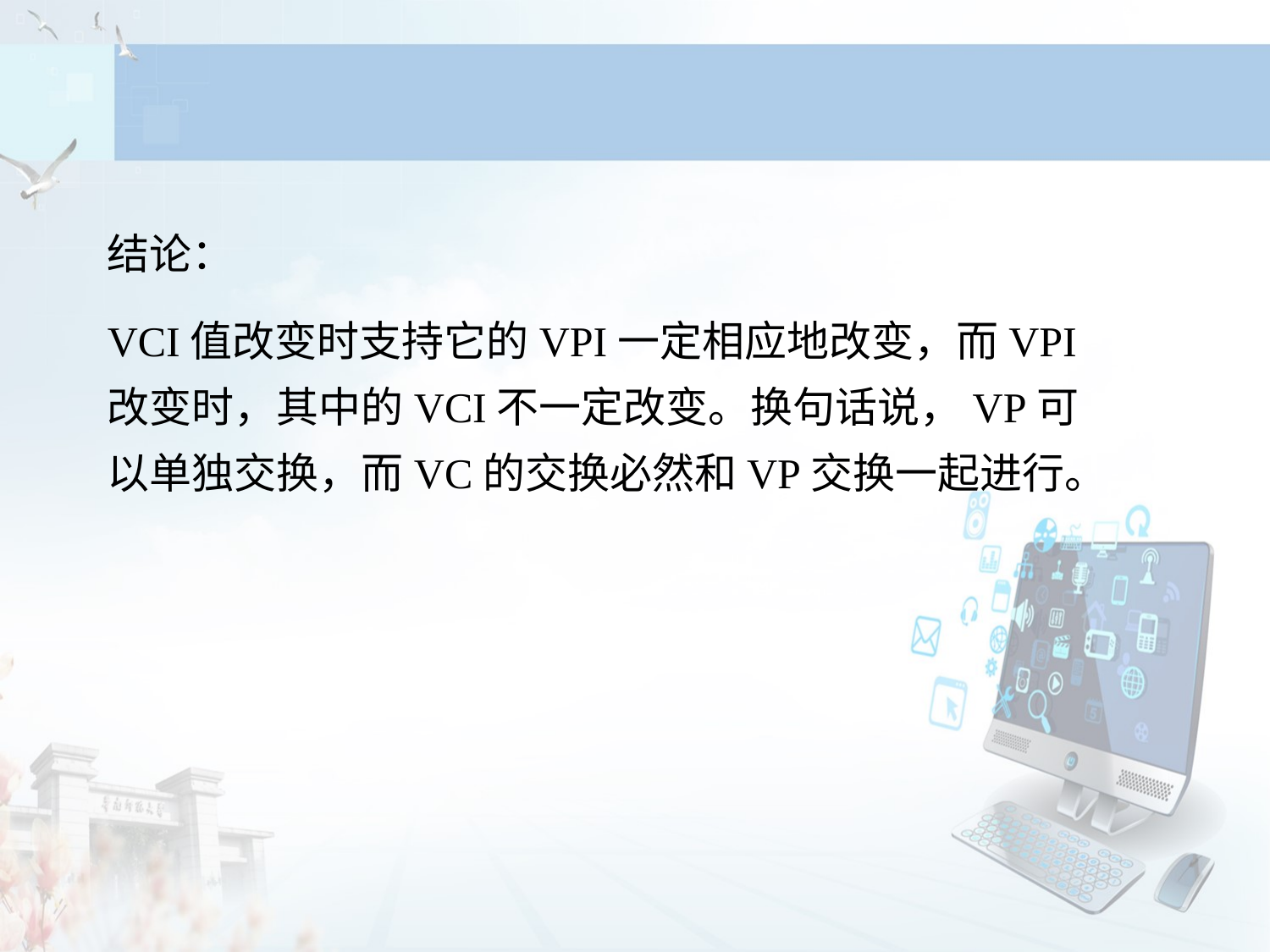

结论：
VCI值改变时支持它的VPI一定相应地改变，而VPI改变时，其中的VCI不一定改变。换句话说，VP可以单独交换，而VC的交换必然和VP交换一起进行。